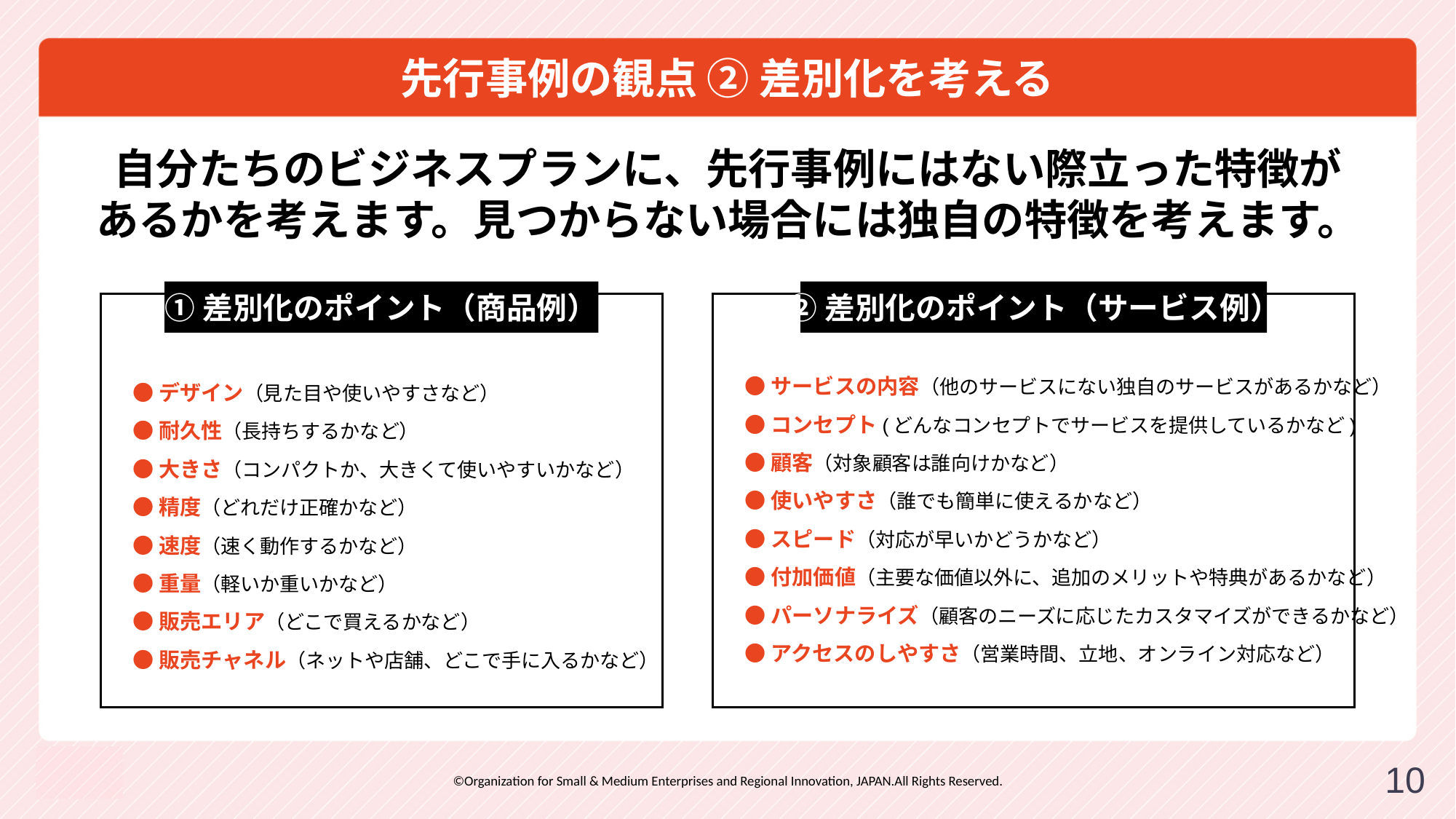

# 先行事例の観点 ② 差別化を考える
自分たちのビジネスプランに、先行事例にはない際立った特徴が
あるかを考えます。見つからない場合には独自の特徴を考えます。
①差別化のポイント（商品例）

　● デザイン（見た目や使いやすさなど）
　● 耐久性（長持ちするかなど）
　● 大きさ（コンパクトか、大きくて使いやすいかなど）
　● 精度（どれだけ正確かなど）
　● 速度（速く動作するかなど）
　● 重量（軽いか重いかなど）
　● 販売エリア（どこで買えるかなど）
　● 販売チャネル（ネットや店舗、どこで手に入るかなど）
②差別化のポイント（サービス例）

　● サービスの内容（他のサービスにない独自のサービスがあるかなど）
　● コンセプト(どんなコンセプトでサービスを提供しているかなど)
　● 顧客（対象顧客は誰向けかなど）
　● 使いやすさ（誰でも簡単に使えるかなど）
　● スピード（対応が早いかどうかなど）
　● 付加価値（主要な価値以外に、追加のメリットや特典があるかなど）
　● パーソナライズ（顧客のニーズに応じたカスタマイズができるかなど）
　● アクセスのしやすさ（営業時間、立地、オンライン対応など）